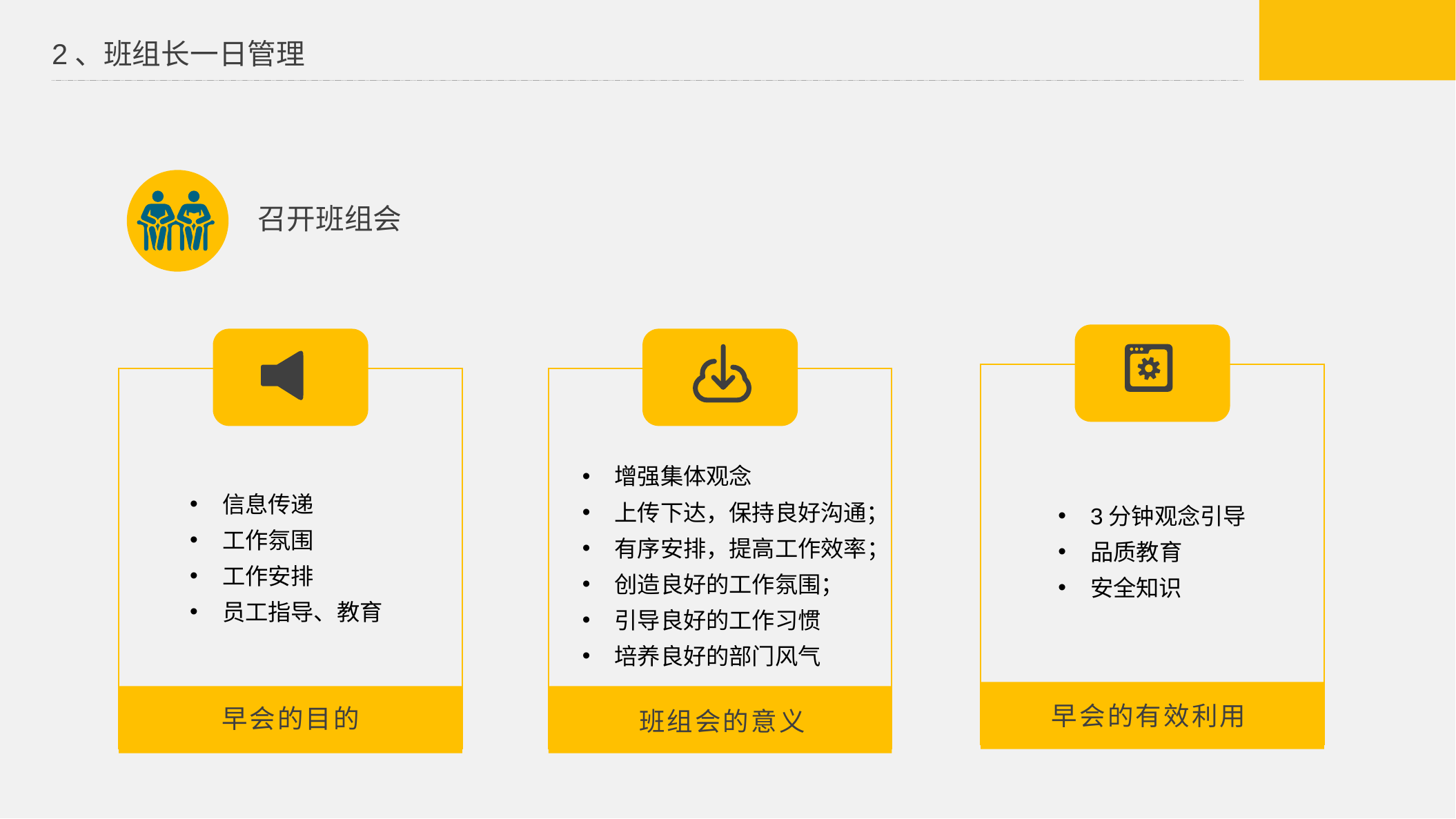

2、班组长一日管理

召开班组会

增强集体观念
上传下达，保持良好沟通；
有序安排，提高工作效率；
创造良好的工作氛围；
引导良好的工作习惯
培养良好的部门风气
信息传递
工作氛围
工作安排
员工指导、教育
3分钟观念引导
品质教育
安全知识

早会的有效利用
早会的目的
班组会的意义